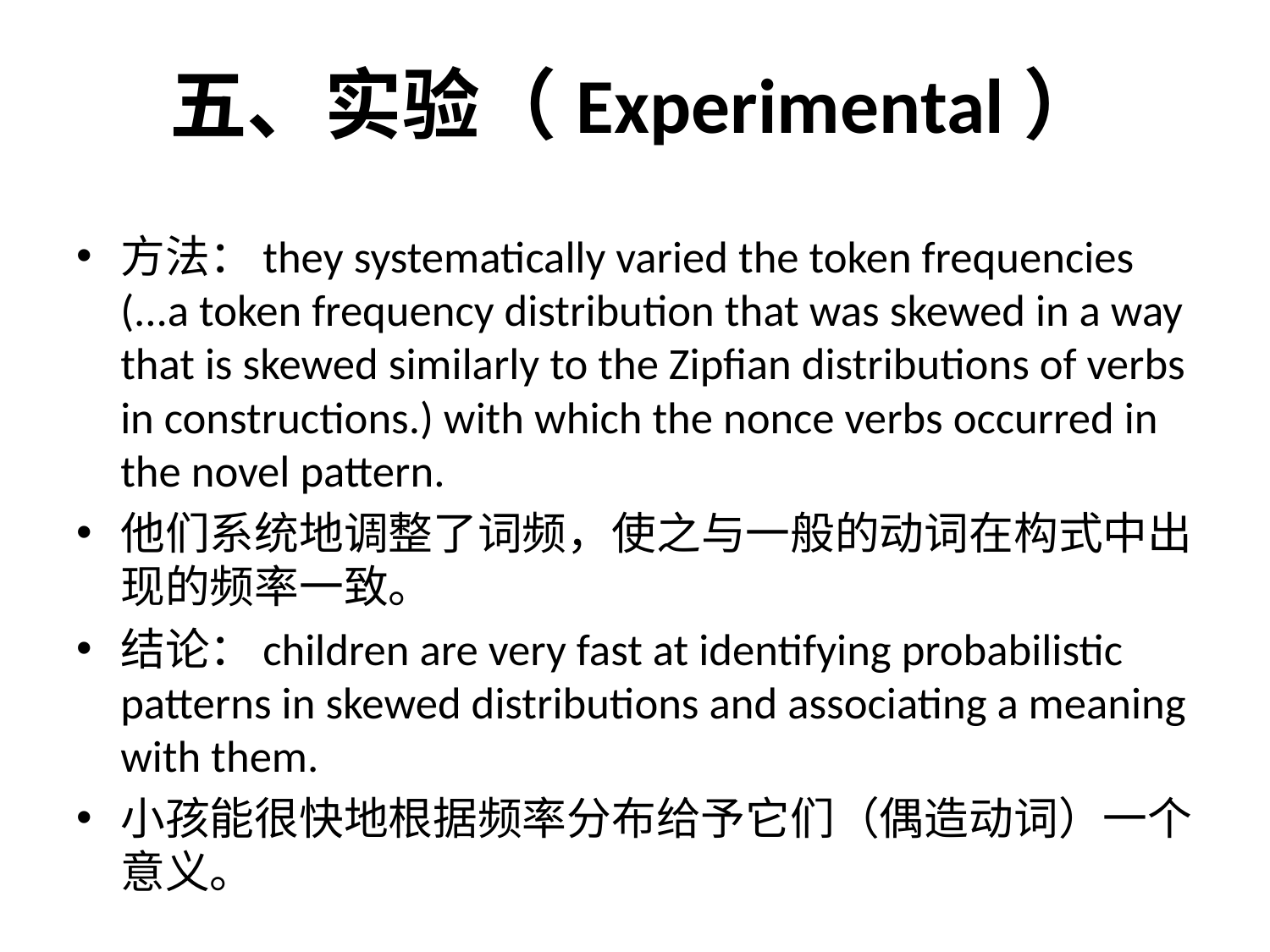

# 五、实验（Experimental）
方法：they systematically varied the token frequencies (...a token frequency distribution that was skewed in a way that is skewed similarly to the Zipfian distributions of verbs in constructions.) with which the nonce verbs occurred in the novel pattern.
他们系统地调整了词频，使之与一般的动词在构式中出现的频率一致。
结论：children are very fast at identifying probabilistic patterns in skewed distributions and associating a meaning with them.
小孩能很快地根据频率分布给予它们（偶造动词）一个意义。